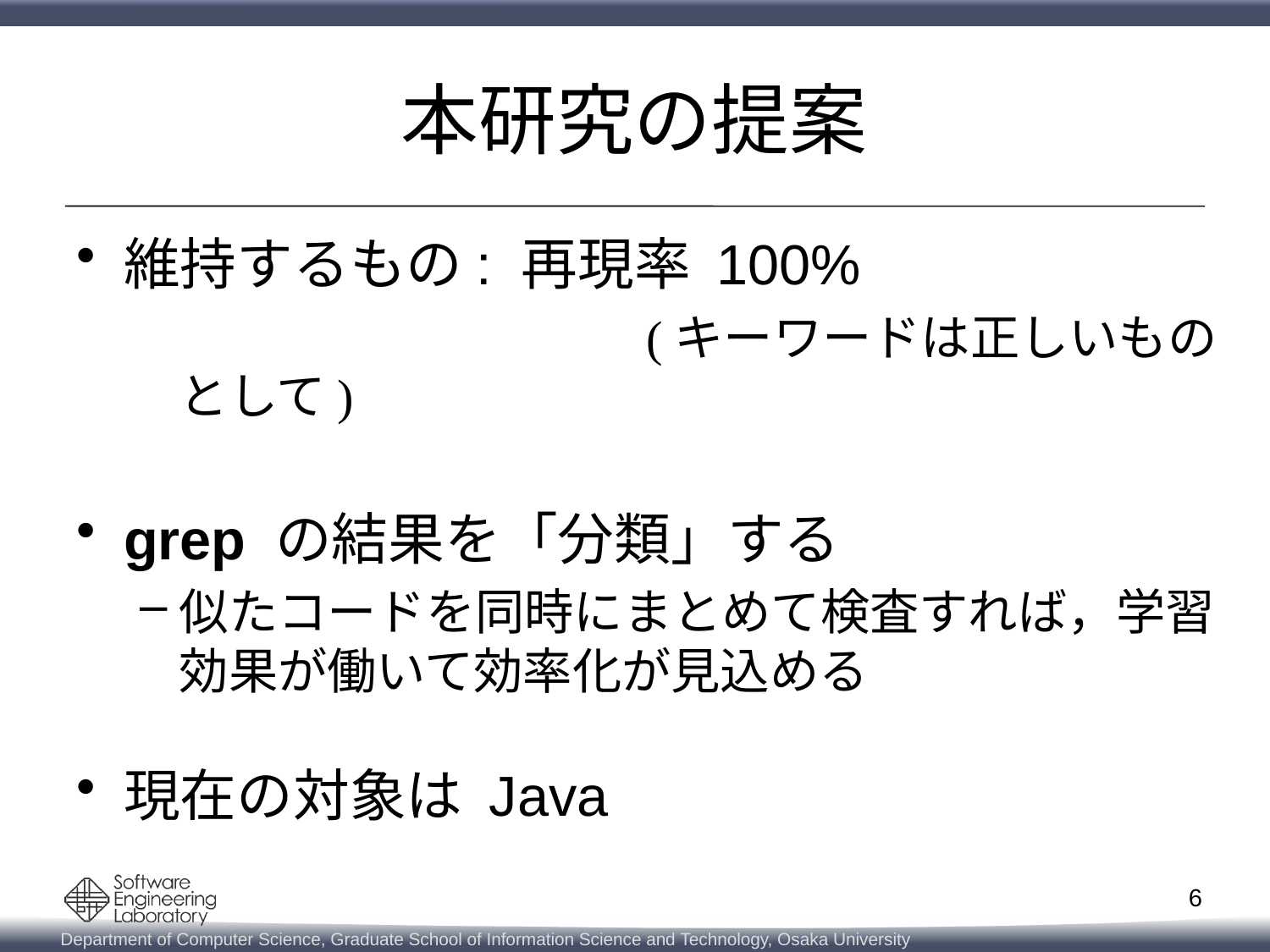

# 本研究の提案
維持するもの: 再現率 100%
	　　　　　　　　　 (キーワードは正しいものとして)

grep の結果を「分類」する
似たコードを同時にまとめて検査すれば，学習効果が働いて効率化が見込める

現在の対象は Java
6